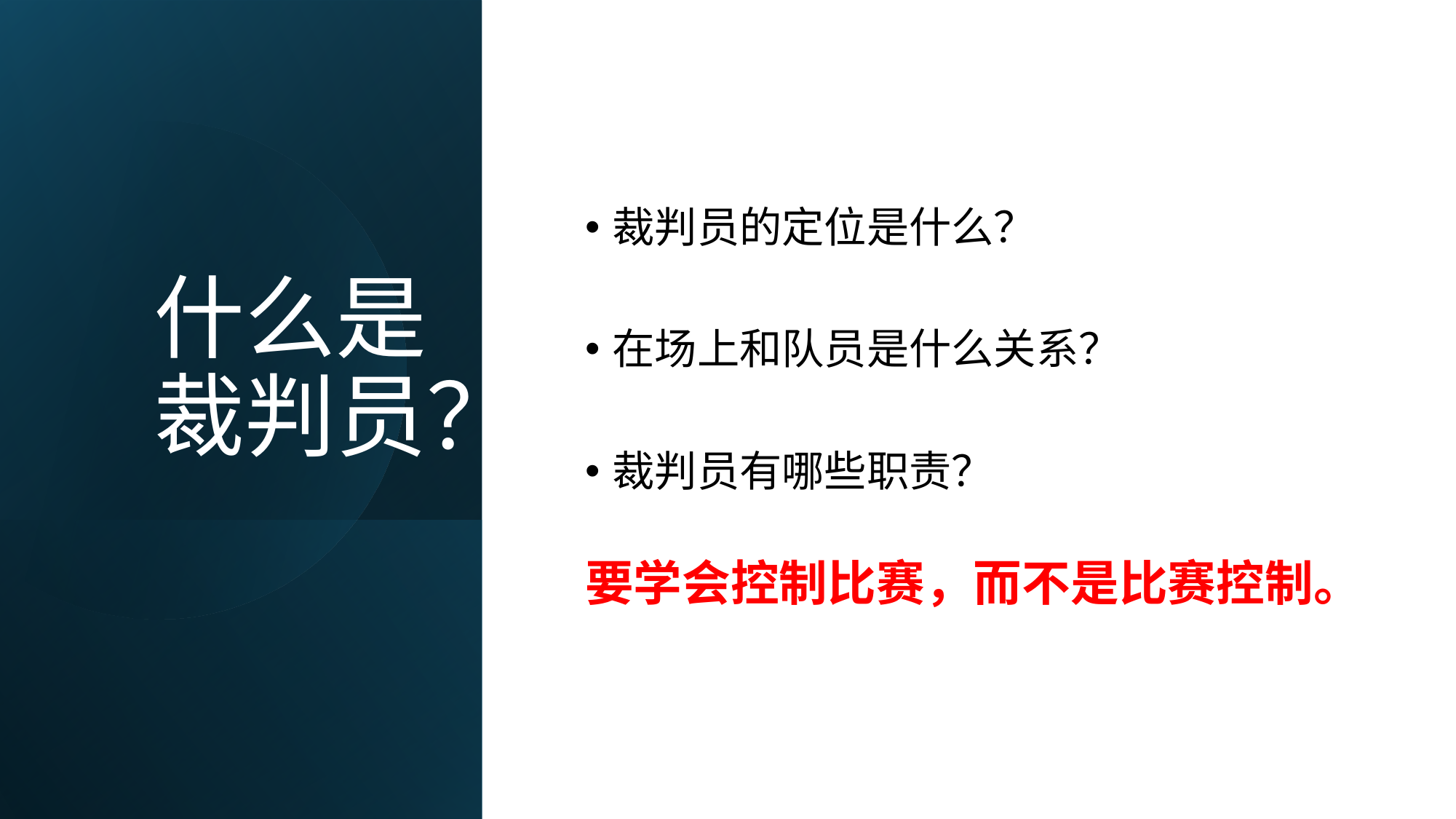

# 什么是裁判员？
裁判员的定位是什么？

在场上和队员是什么关系？

裁判员有哪些职责？

要学会控制比赛，而不是比赛控制。